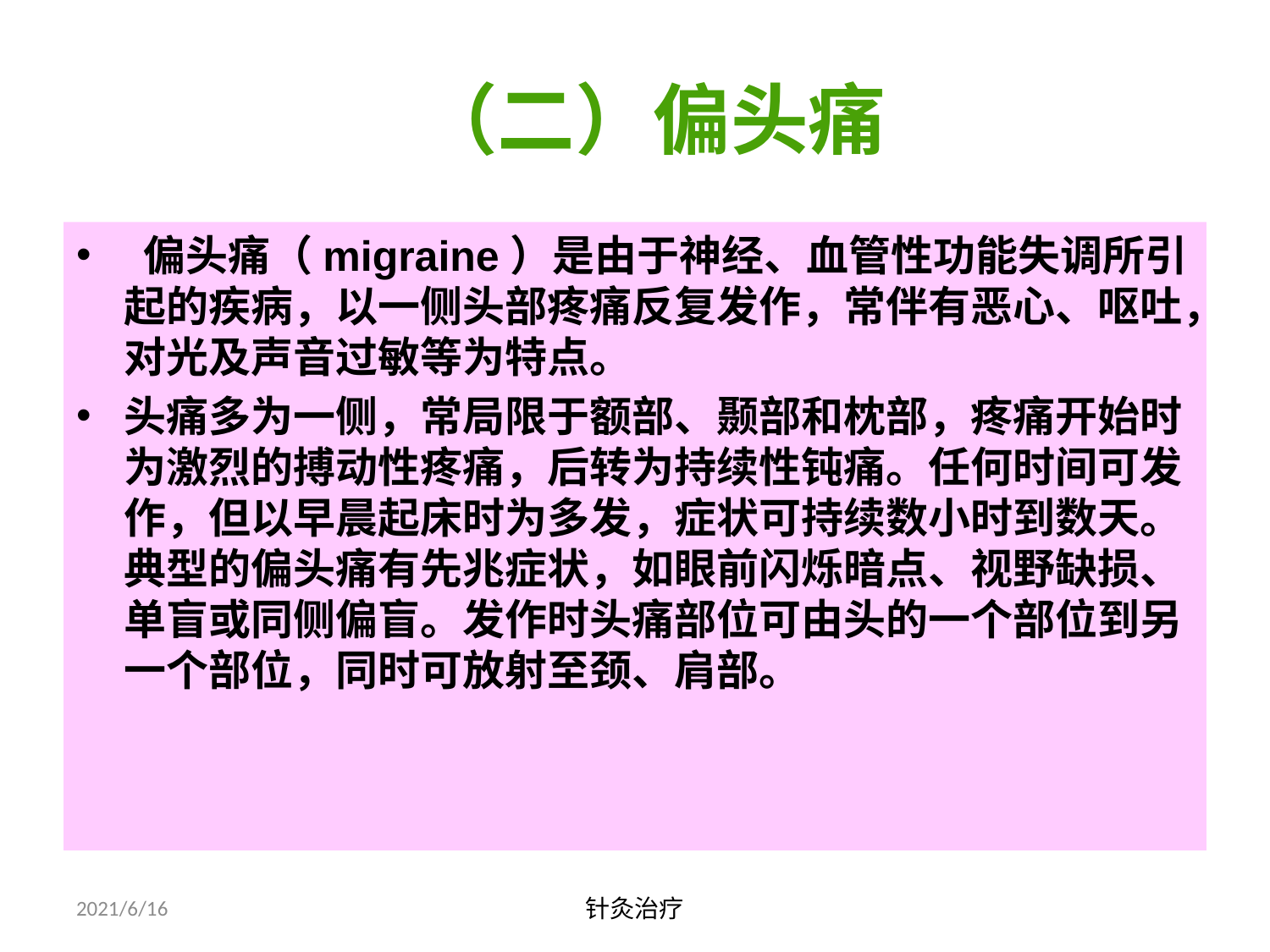

# （二）偏头痛
 偏头痛（migraine）是由于神经、血管性功能失调所引起的疾病，以一侧头部疼痛反复发作，常伴有恶心、呕吐，对光及声音过敏等为特点。
头痛多为一侧，常局限于额部、颞部和枕部，疼痛开始时为激烈的搏动性疼痛，后转为持续性钝痛。任何时间可发作，但以早晨起床时为多发，症状可持续数小时到数天。典型的偏头痛有先兆症状，如眼前闪烁暗点、视野缺损、单盲或同侧偏盲。发作时头痛部位可由头的一个部位到另一个部位，同时可放射至颈、肩部。
2021/6/16
针灸治疗